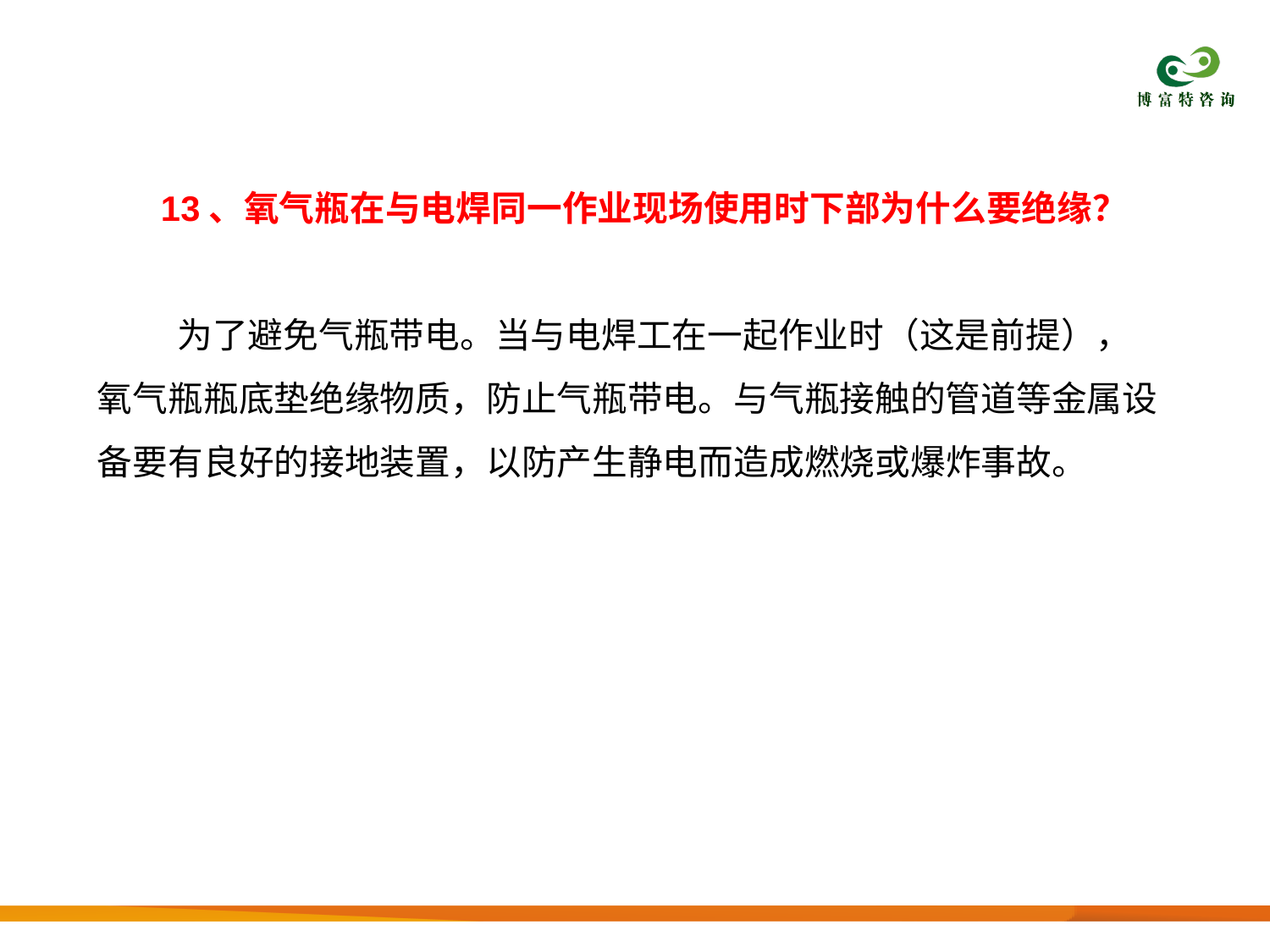

13、氧气瓶在与电焊同一作业现场使用时下部为什么要绝缘？

 为了避免气瓶带电。当与电焊工在一起作业时（这是前提），氧气瓶瓶底垫绝缘物质，防止气瓶带电。与气瓶接触的管道等金属设备要有良好的接地装置，以防产生静电而造成燃烧或爆炸事故。